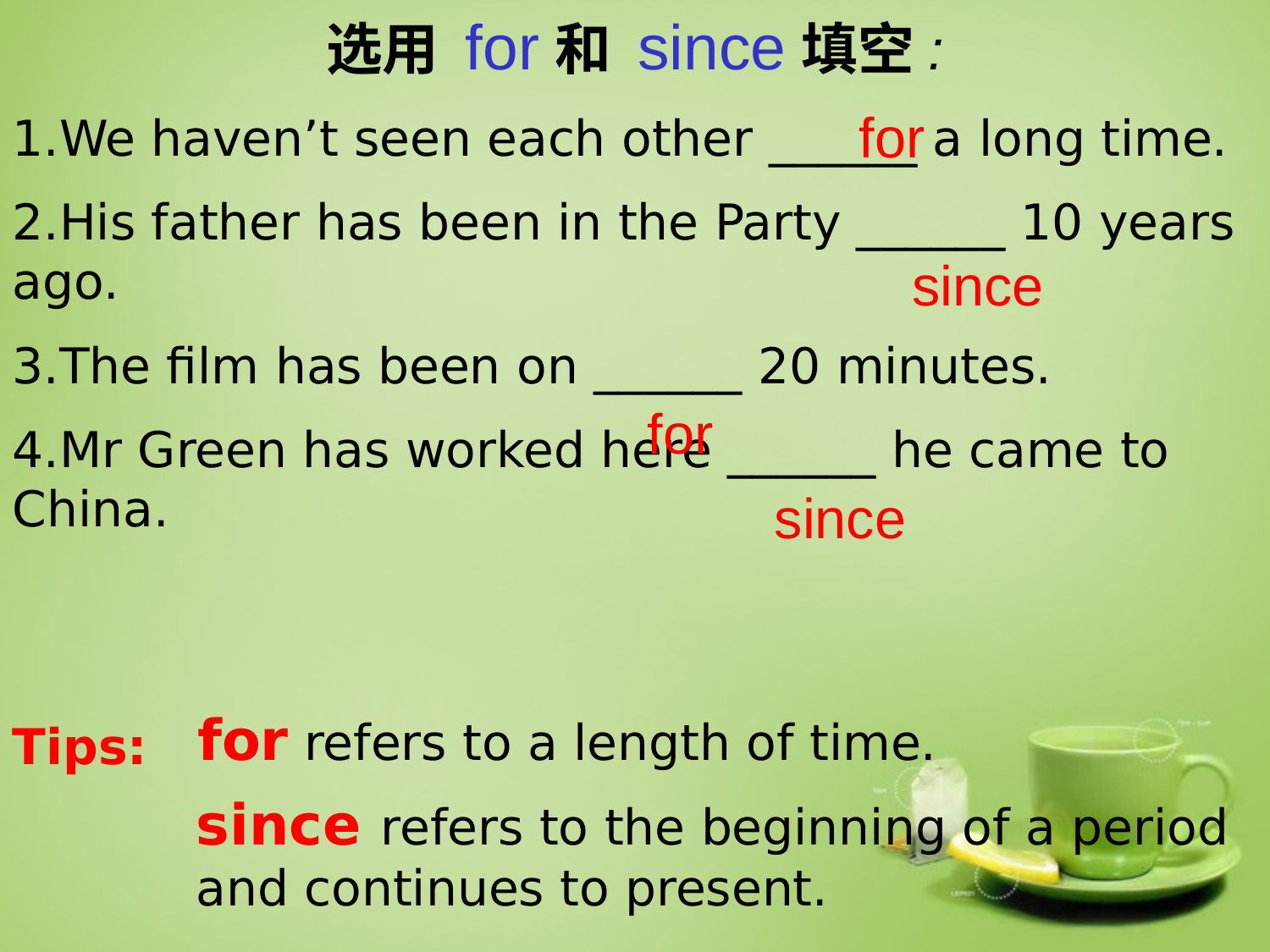

选用 for和 since填空:
1.We haven’t seen each other ______ a long time.
2.His father has been in the Party ______ 10 years  ago.
3.The film has been on ______ 20 minutes.
4.Mr Green has worked here ______ he came to China.
for
since
for
since
for refers to a length of time.
Tips:

since refers to the beginning of a period
and continues to present.